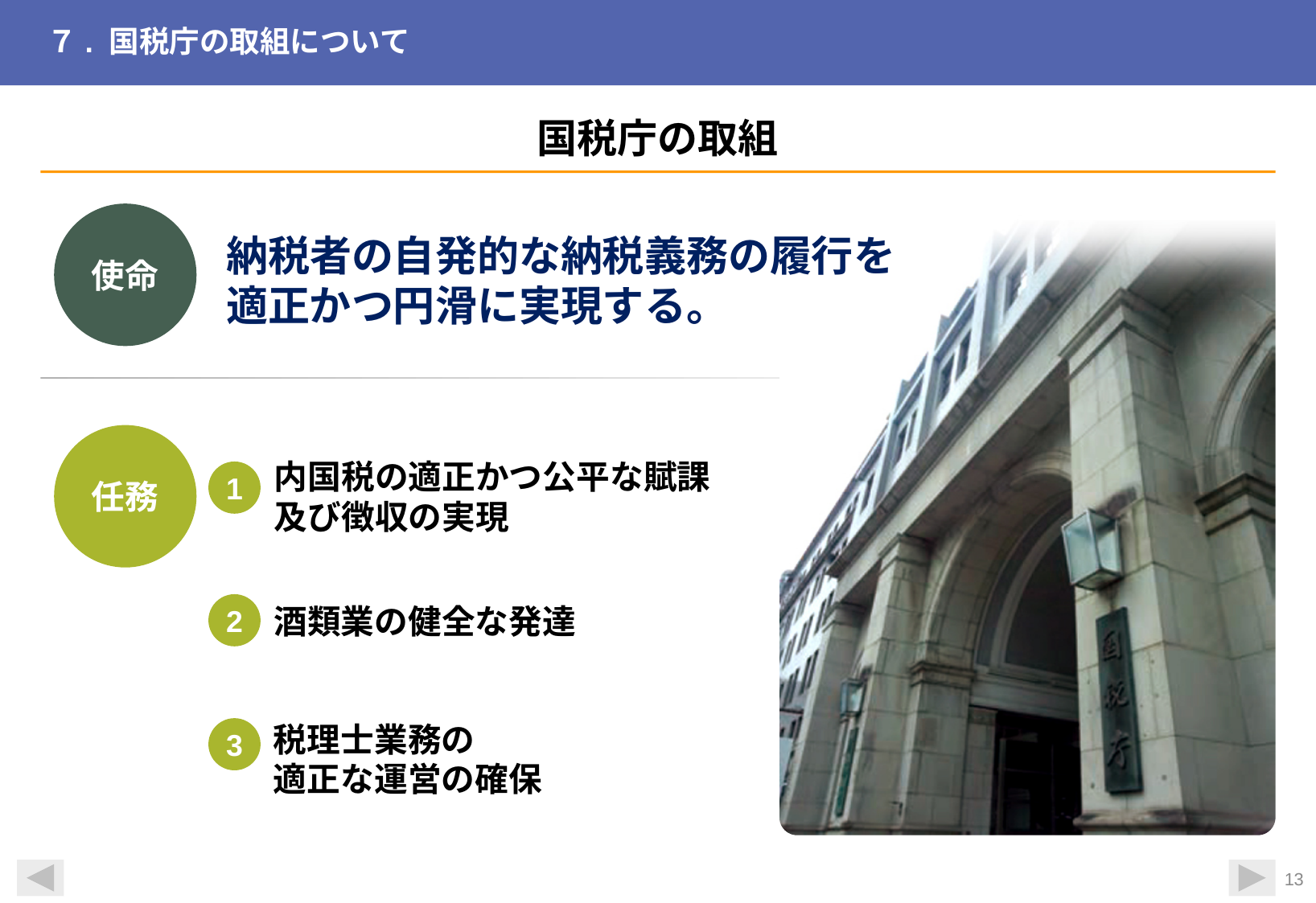

# ７. 国税庁の取組について
国税庁の取組

使命

納税者の自発的な納税義務の履行を
適正かつ円滑に実現する。

任務
内国税の適正かつ公平な賦課
及び徴収の実現
1
2
酒類業の健全な発達
税理士業務の
適正な運営の確保
3
13